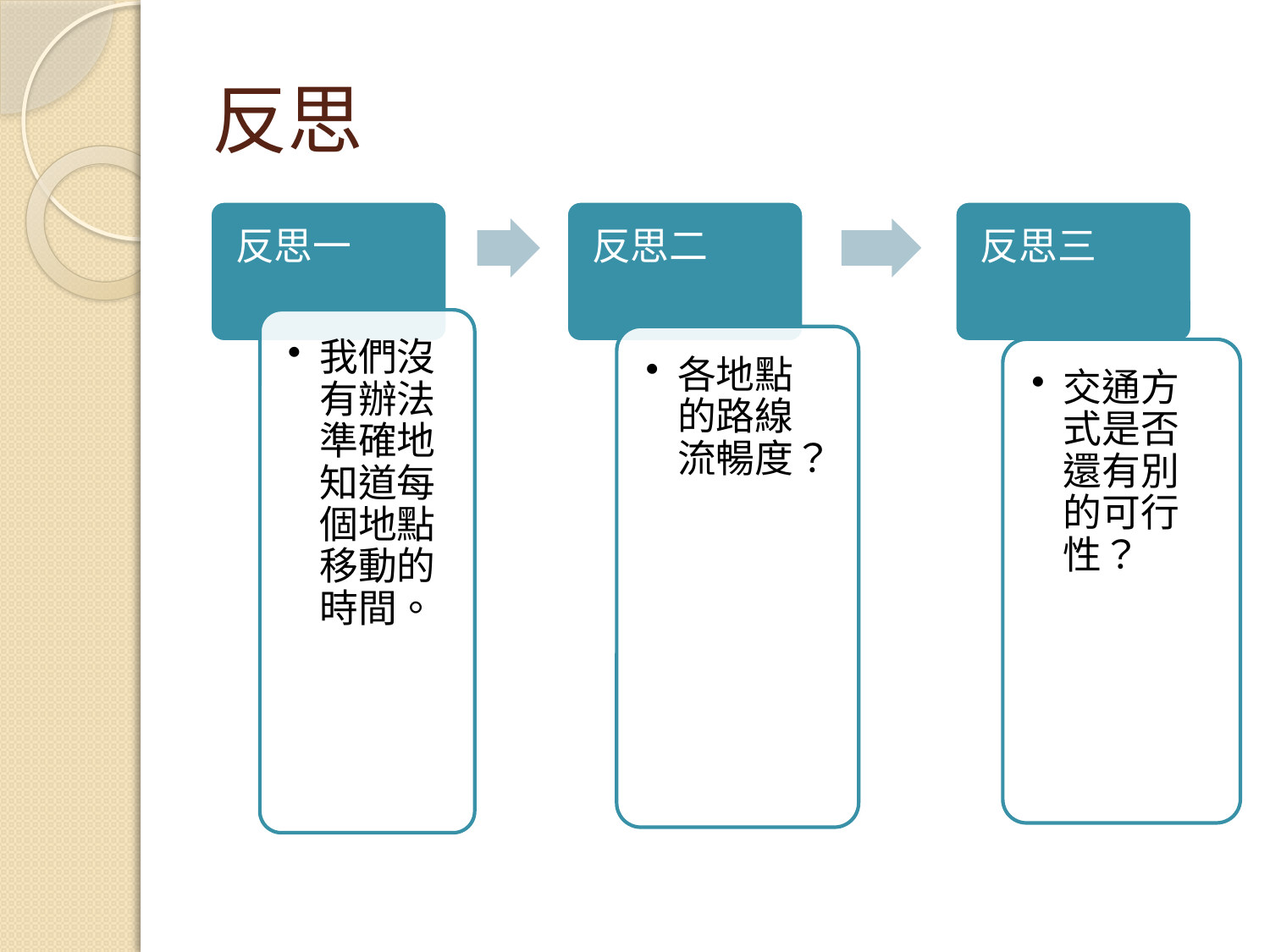

# 反思
反思一
我們沒有辦法準確地知道每個地點移動的時間。

反思二
各地點的路線流暢度？

反思三
交通方式是否還有別的可行性？